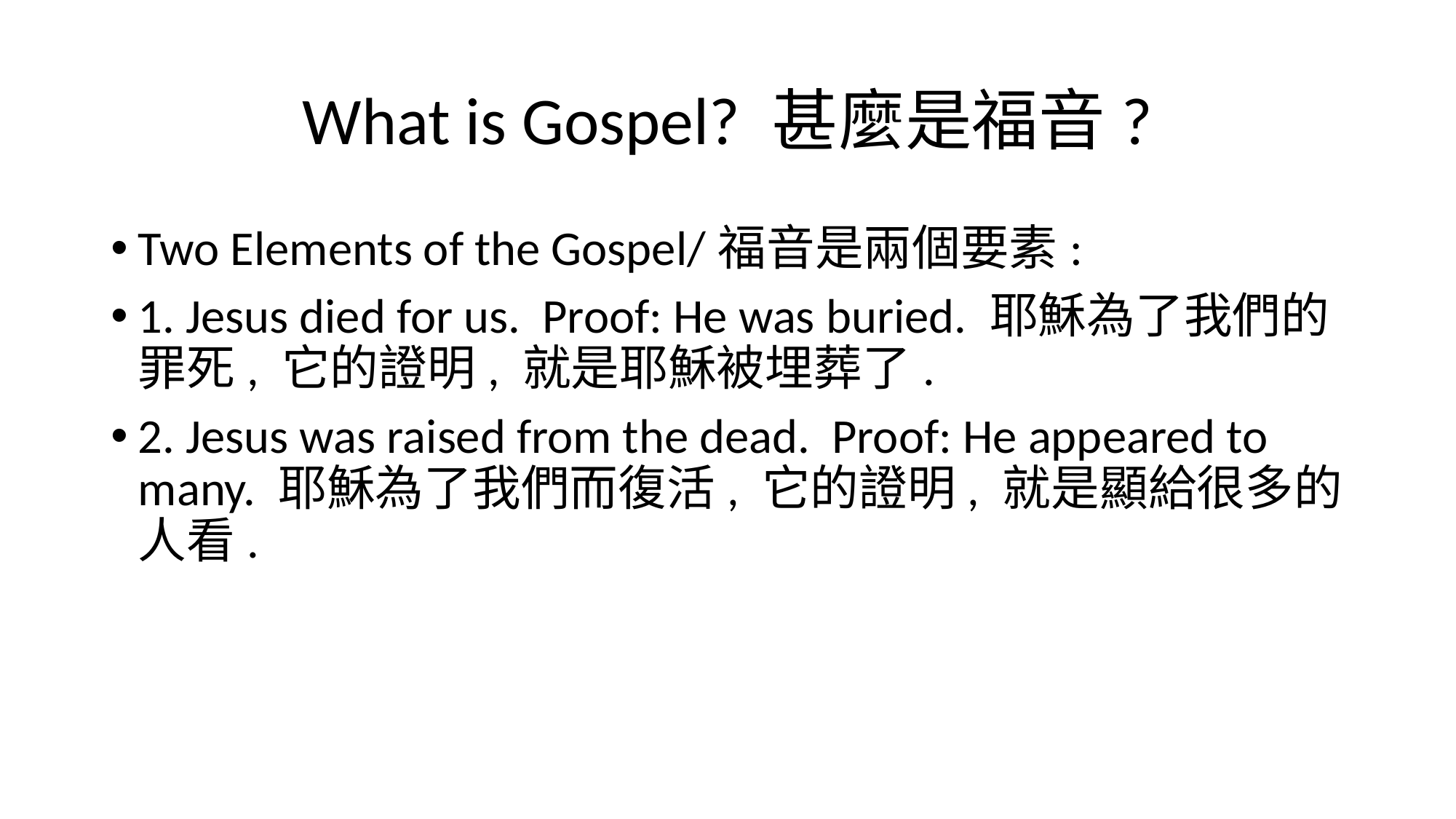

# What is Gospel? 甚麼是福音?
Two Elements of the Gospel/福音是兩個要素:
1. Jesus died for us.  Proof: He was buried. 耶穌為了我們的罪死, 它的證明, 就是耶穌被埋葬了.
2. Jesus was raised from the dead.  Proof: He appeared to many. 耶穌為了我們而復活, 它的證明, 就是顯給很多的人看.